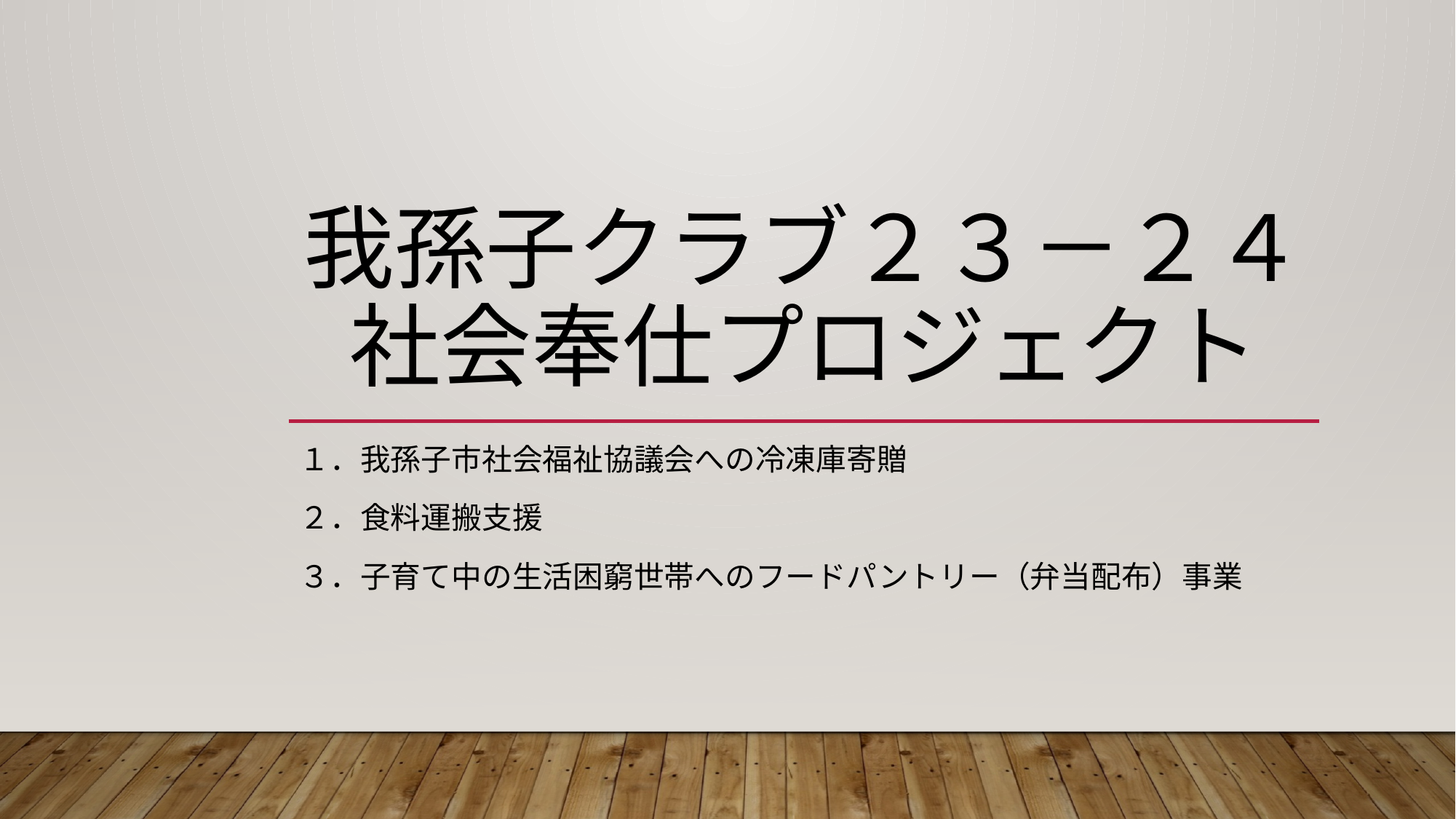

# 我孫子クラブ２３－２４ 社会奉仕プロジェクト
１．我孫子市社会福祉協議会への冷凍庫寄贈
２．食料運搬支援
３．子育て中の生活困窮世帯へのフードパントリー（弁当配布）事業